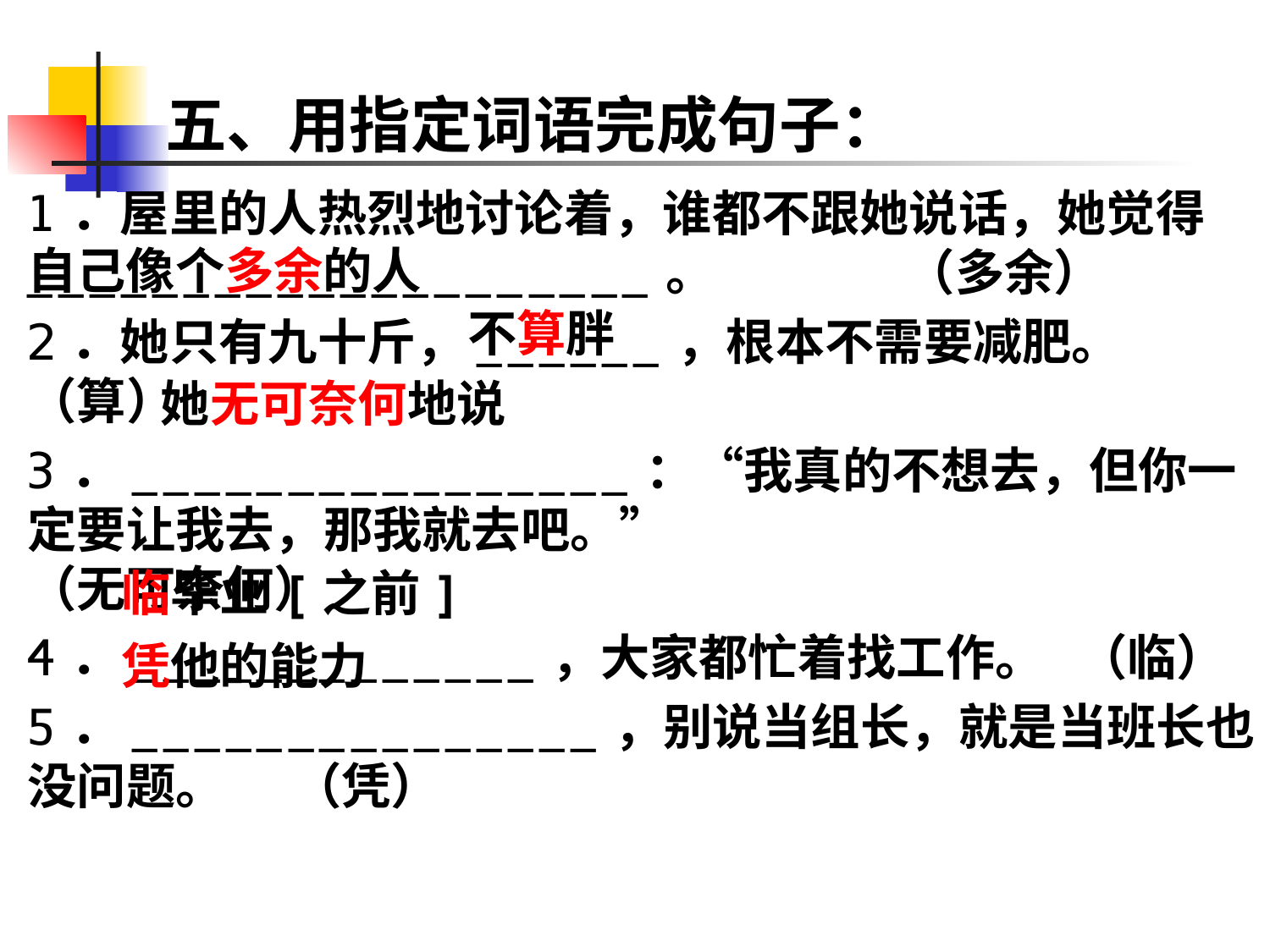

# 五、用指定词语完成句子：
1．屋里的人热烈地讨论着，谁都不跟她说话，她觉得____________________。                 （多余）
2．她只有九十斤，______，根本不需要减肥。（算）
3．________________：“我真的不想去，但你一定要让我去，那我就去吧。”                                              （无可奈何）
4．_____________，大家都忙着找工作。   （临）
5．_______________，别说当组长，就是当班长也没问题。      （凭）
自己像个多余的人
不算胖
她无可奈何地说
临毕业[之前]
凭他的能力